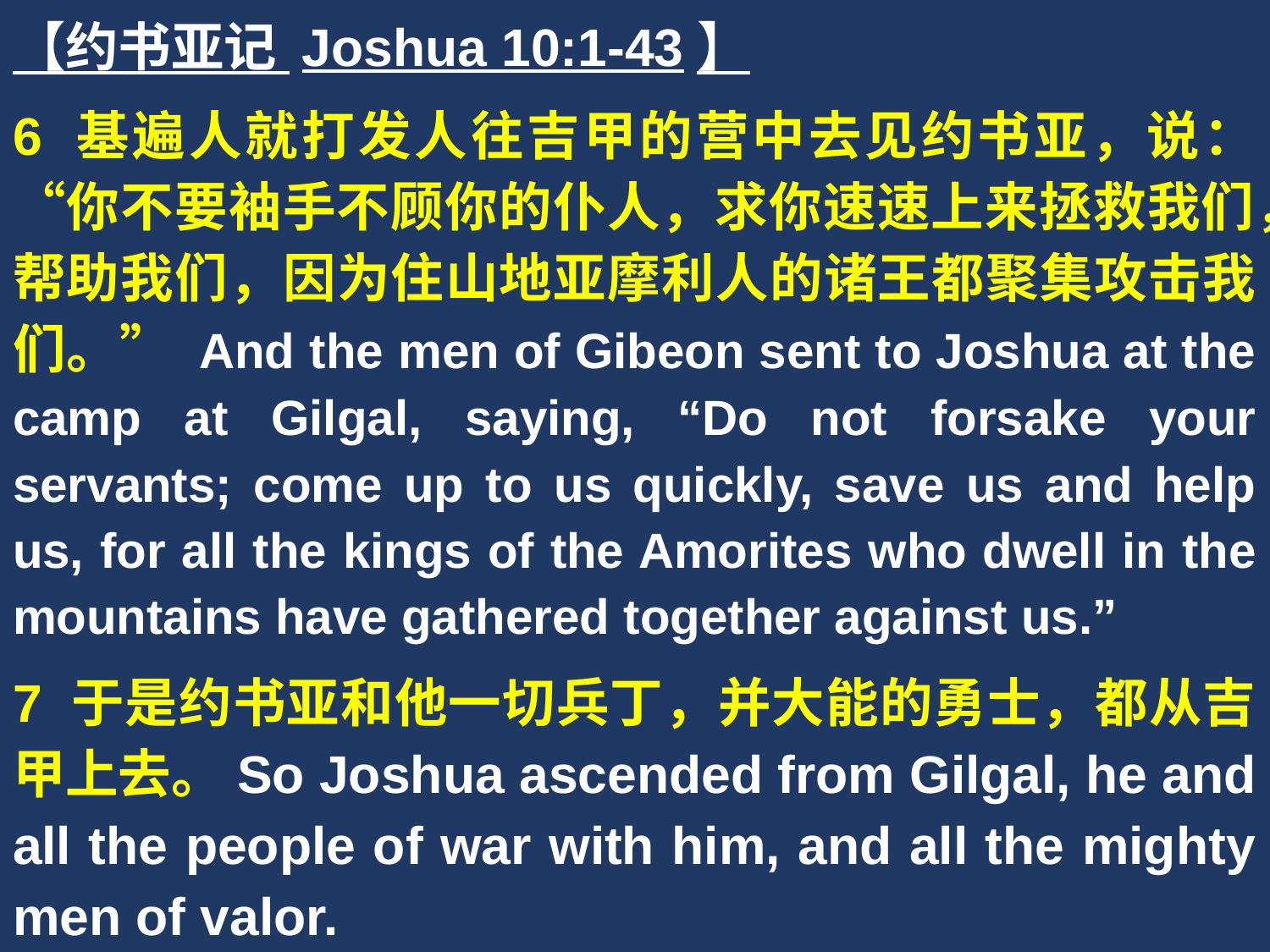

【约书亚记 Joshua 10:1-43】
6 基遍人就打发人往吉甲的营中去见约书亚，说：“你不要袖手不顾你的仆人，求你速速上来拯救我们，帮助我们，因为住山地亚摩利人的诸王都聚集攻击我们。” And the men of Gibeon sent to Joshua at the camp at Gilgal, saying, “Do not forsake your servants; come up to us quickly, save us and help us, for all the kings of the Amorites who dwell in the mountains have gathered together against us.”
7 于是约书亚和他一切兵丁，并大能的勇士，都从吉甲上去。So Joshua ascended from Gilgal, he and all the people of war with him, and all the mighty men of valor.